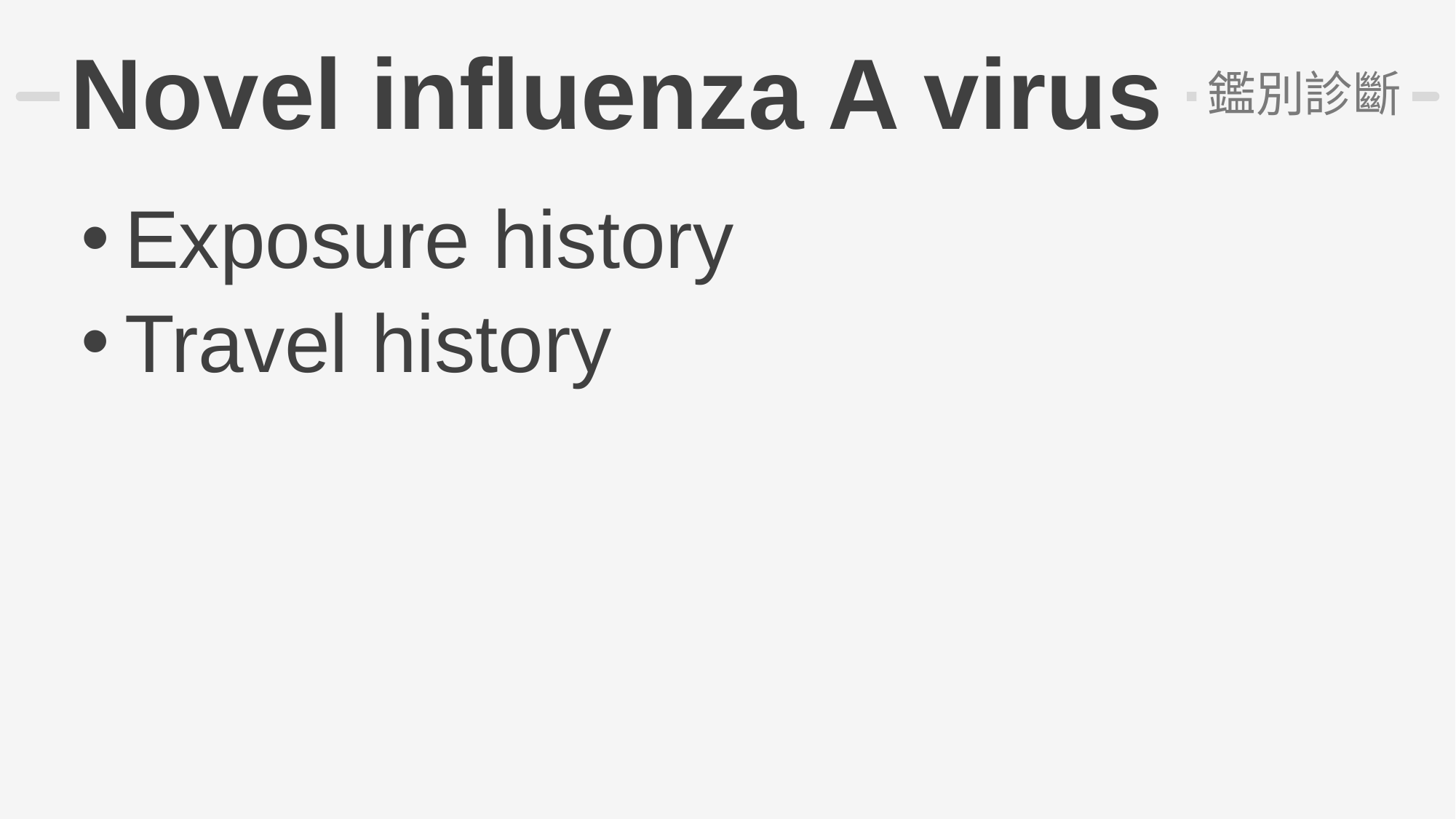

# Novel influenza A virus
鑑別診斷
Exposure history
Travel history